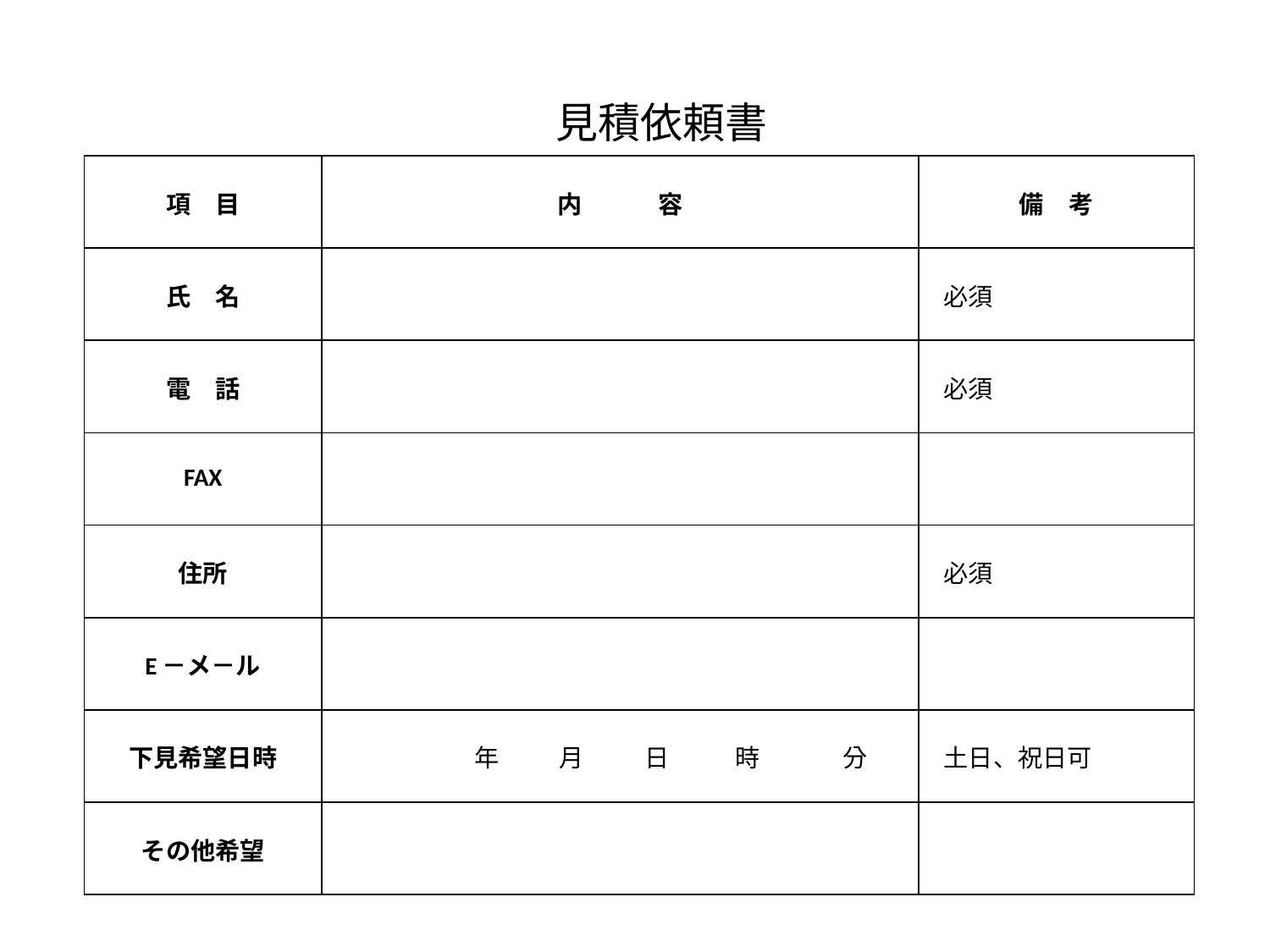

見積依頼書
| 項　目 | 内　 容 | 備　考 |
| --- | --- | --- |
| 氏　名 |  | 必須 |
| 電　話 |  | 必須 |
| FAX |  |  |
| 住所 |  | 必須 |
| E－メ－ル |  |  |
| 下見希望日時 | 年　 　月　　 日　　 時　 　分 | 土日、祝日可 |
| その他希望 |  |  |